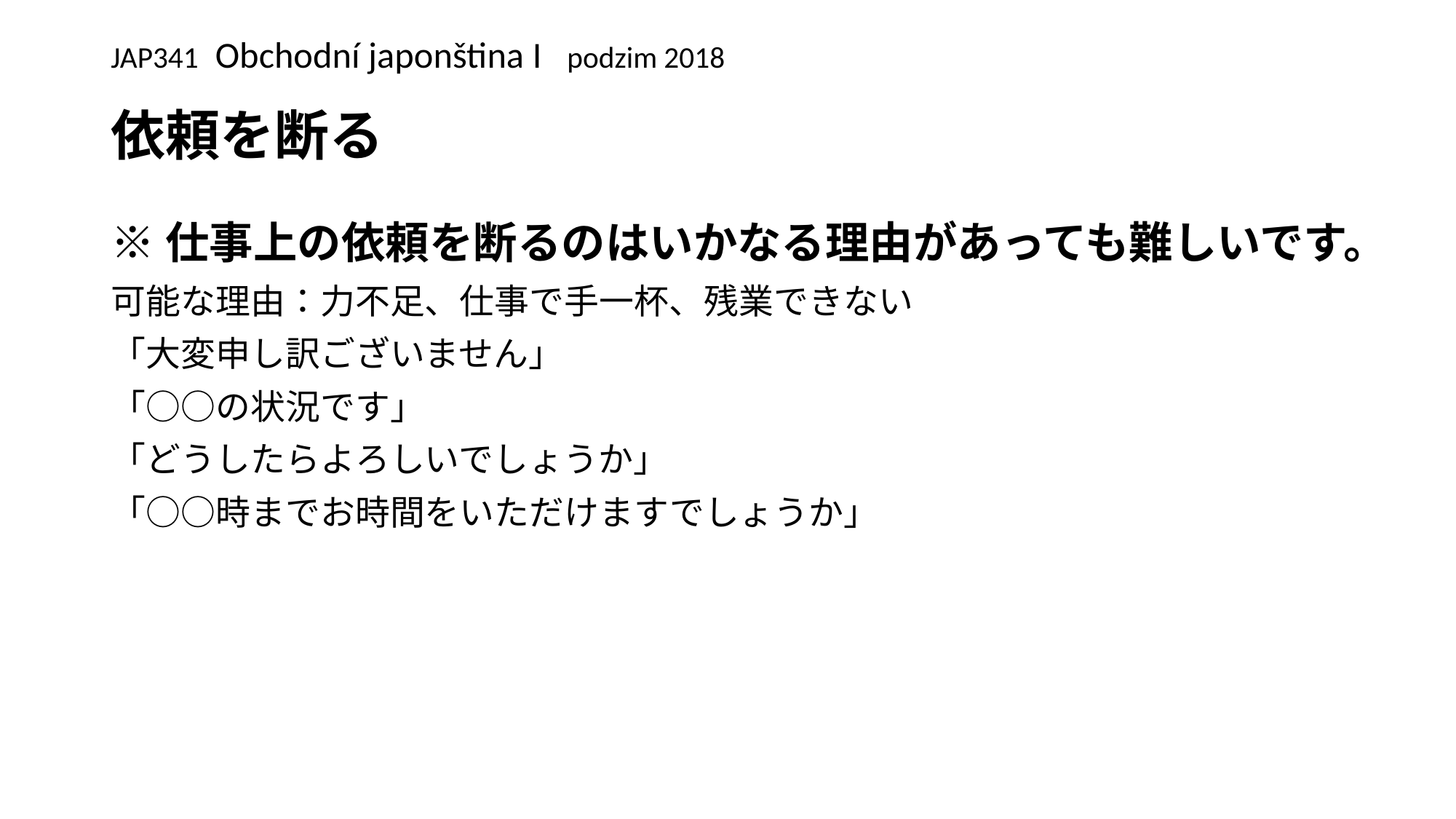

# JAP341  Obchodní japonština I   podzim 2018
依頼を断る

※仕事上の依頼を断るのはいかなる理由があっても難しいです。
可能な理由：力不足、仕事で手一杯、残業できない
「大変申し訳ございません」
「○○の状況です」
「どうしたらよろしいでしょうか」
「○○時までお時間をいただけますでしょうか」